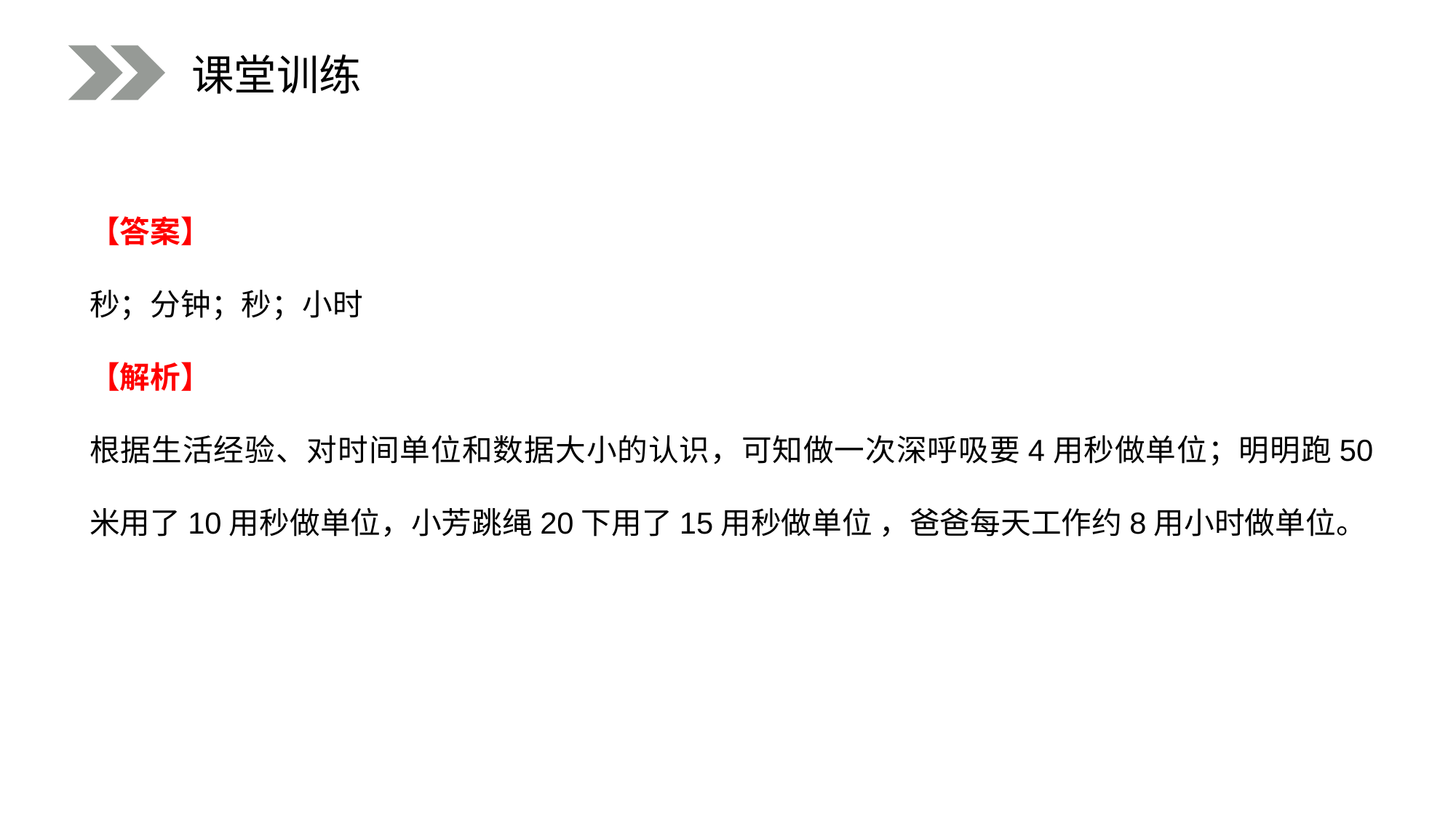

课堂训练
【答案】
秒；分钟；秒；小时
【解析】
根据生活经验、对时间单位和数据大小的认识，可知做一次深呼吸要4用秒做单位；明明跑50米用了10用秒做单位，小芳跳绳20下用了15用秒做单位 ，爸爸每天工作约8用小时做单位。